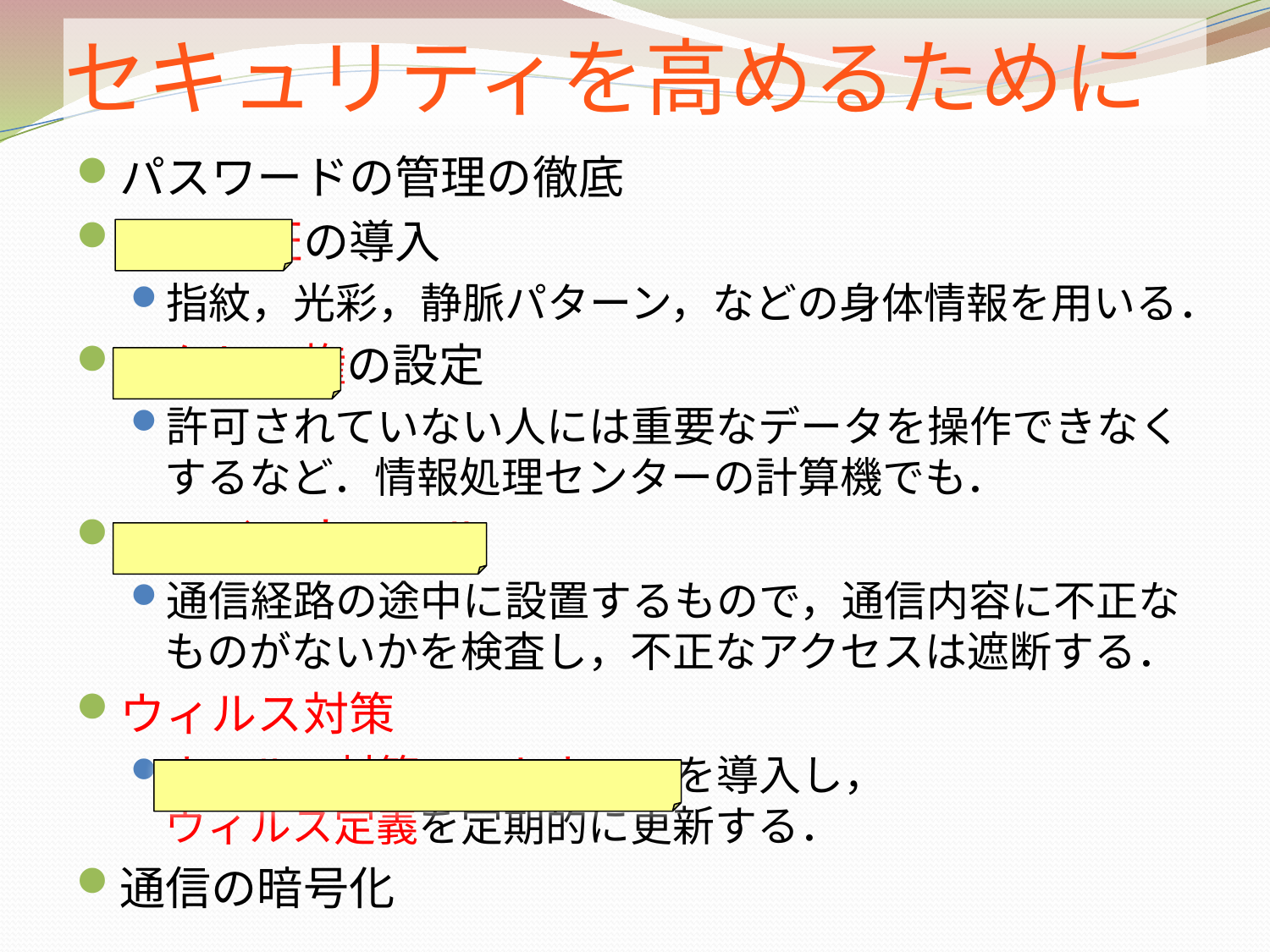

# セキュリティを高めるために
パスワードの管理の徹底
生体認証の導入
指紋，光彩，静脈パターン，などの身体情報を用いる．
アクセス権の設定
許可されていない人には重要なデータを操作できなくするなど．情報処理センターの計算機でも．
ファイアウォール
通信経路の途中に設置するもので，通信内容に不正なものがないかを検査し，不正なアクセスは遮断する．
ウィルス対策
ウィルス対策ソフトウェアを導入し，
ウィルス定義を定期的に更新する．
通信の暗号化